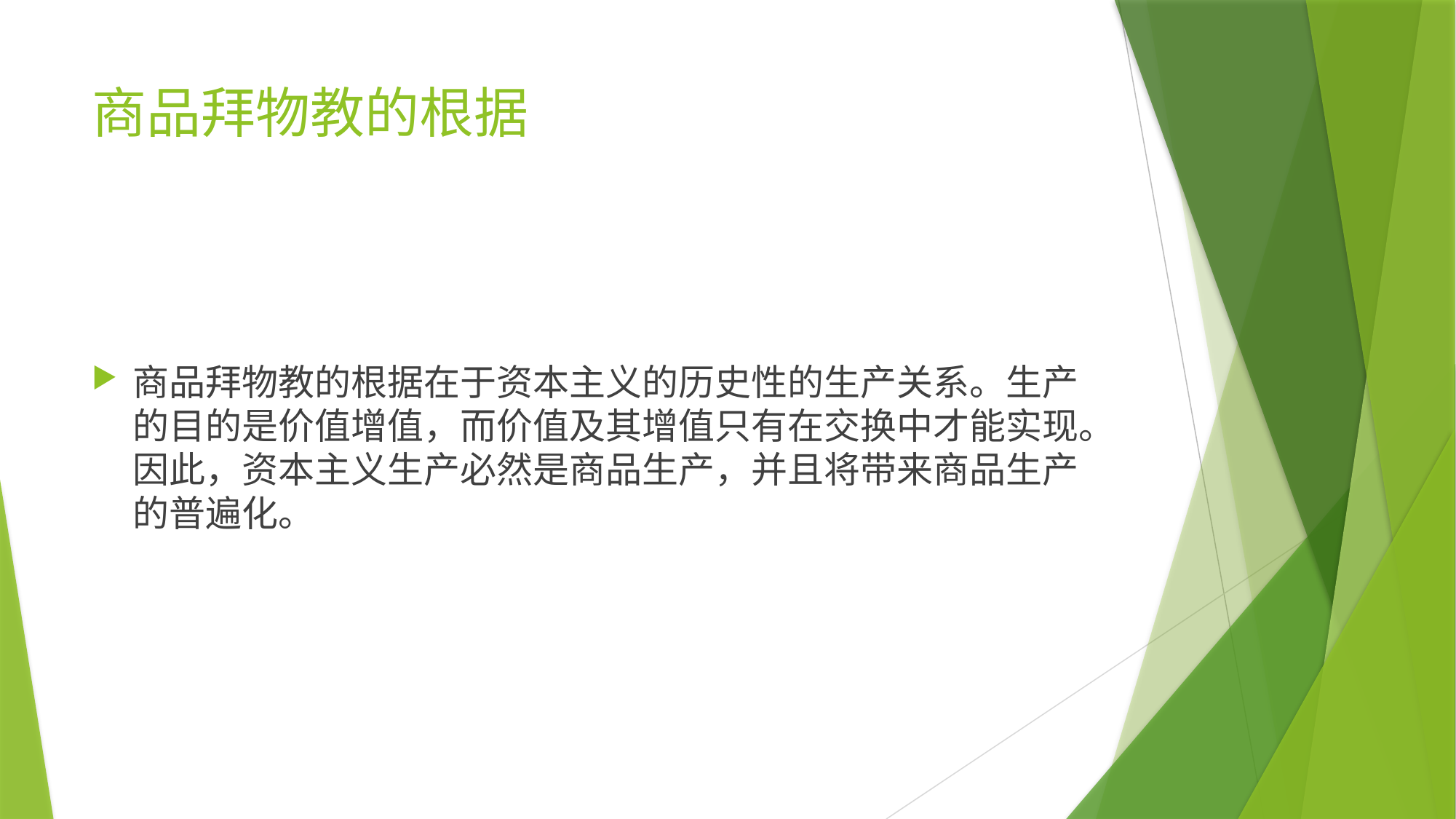

# 商品拜物教的根据

商品拜物教的根据在于资本主义的历史性的生产关系。生产的目的是价值增值，而价值及其增值只有在交换中才能实现。因此，资本主义生产必然是商品生产，并且将带来商品生产的普遍化。